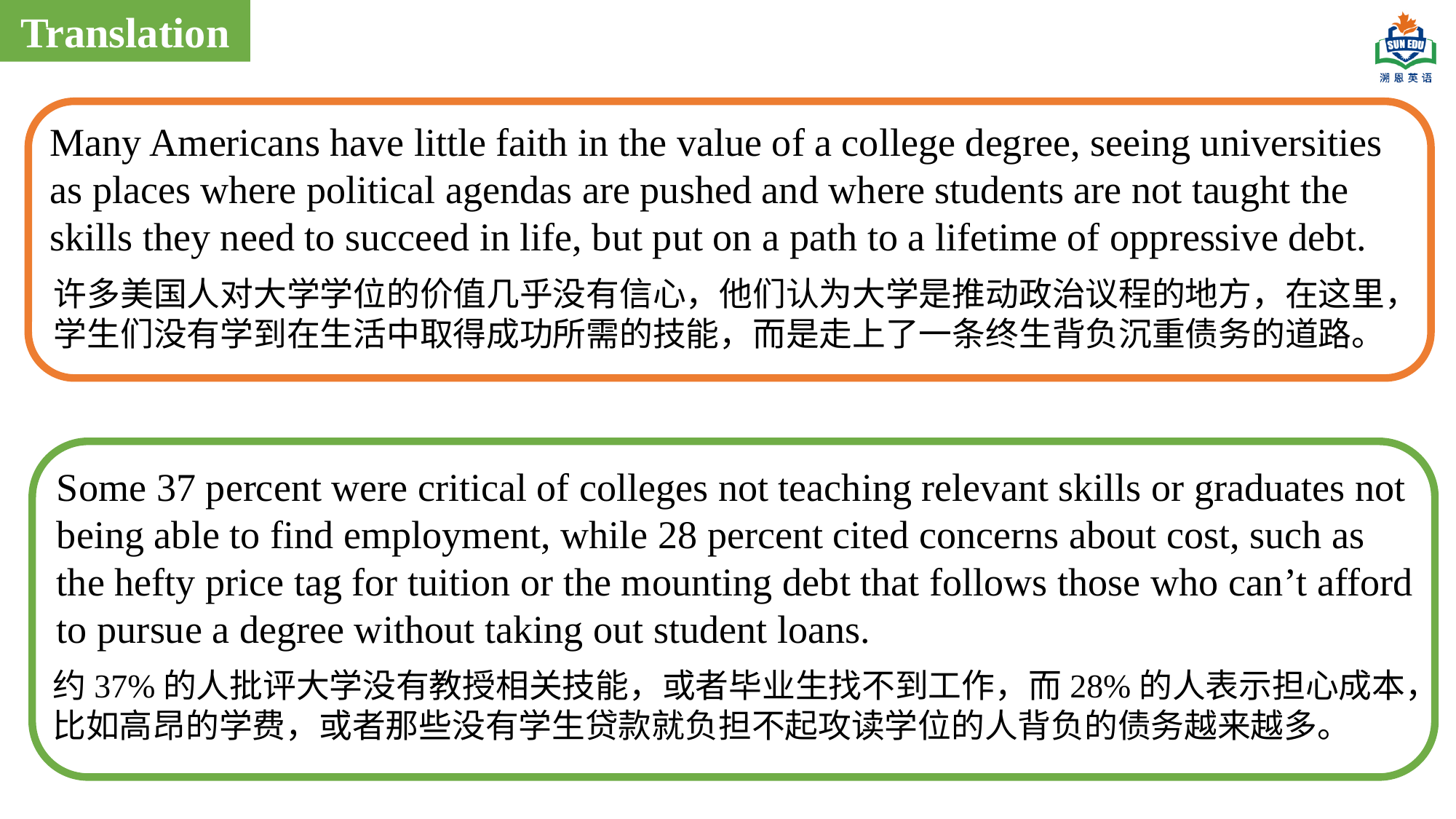

Translation

Many Americans have little faith in the value of a college degree, seeing universities as places where political agendas are pushed and where students are not taught the skills they need to succeed in life, but put on a path to a lifetime of oppressive debt.
许多美国人对大学学位的价值几乎没有信心，他们认为大学是推动政治议程的地方，在这里，学生们没有学到在生活中取得成功所需的技能，而是走上了一条终生背负沉重债务的道路。

Some 37 percent were critical of colleges not teaching relevant skills or graduates not being able to find employment, while 28 percent cited concerns about cost, such as the hefty price tag for tuition or the mounting debt that follows those who can’t afford to pursue a degree without taking out student loans.
约37%的人批评大学没有教授相关技能，或者毕业生找不到工作，而28%的人表示担心成本，比如高昂的学费，或者那些没有学生贷款就负担不起攻读学位的人背负的债务越来越多。